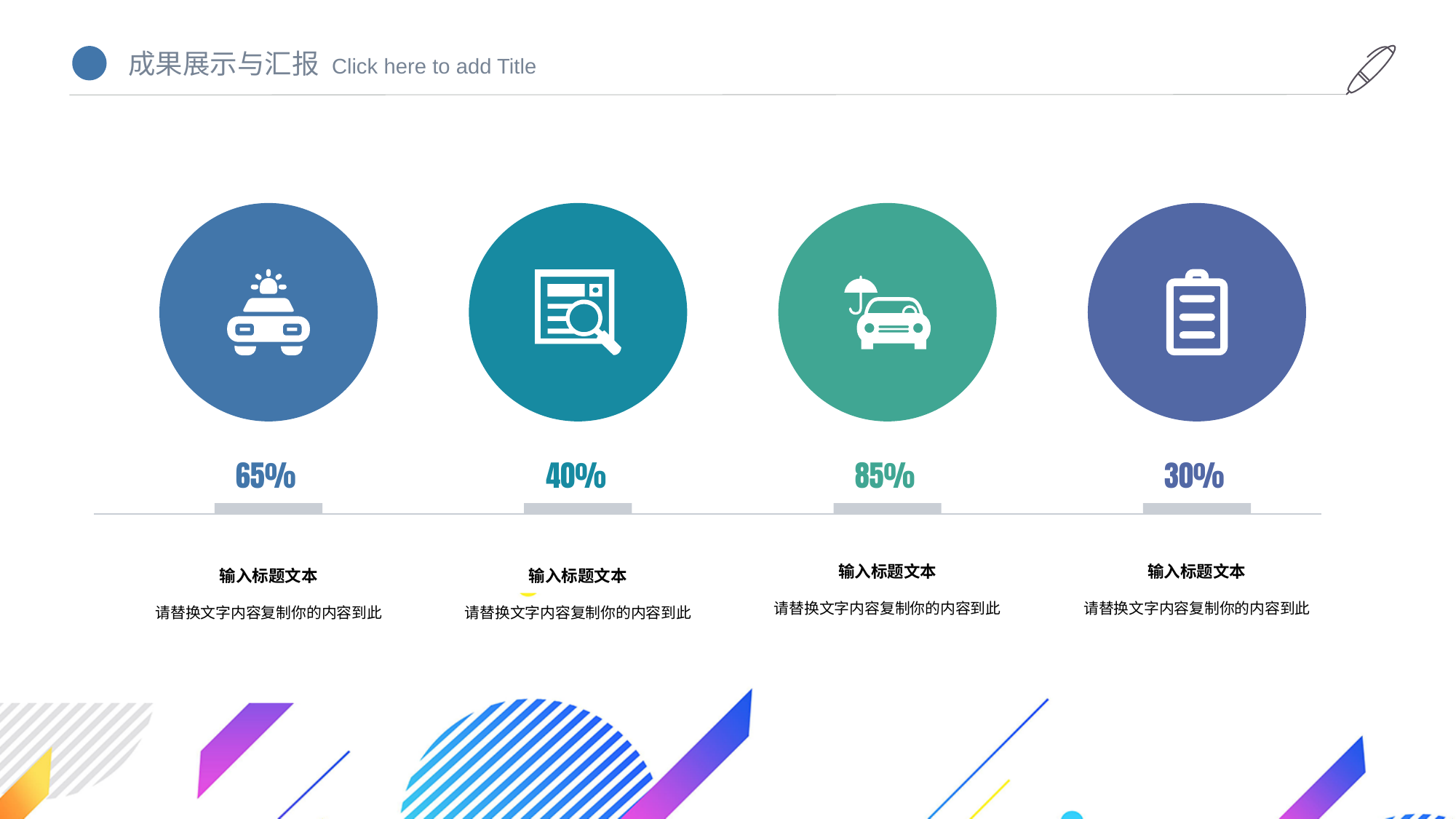

65%

输入标题文本
请替换文字内容复制你的内容到此

40%

输入标题文本
请替换文字内容复制你的内容到此

85%

输入标题文本
请替换文字内容复制你的内容到此

30%

输入标题文本
请替换文字内容复制你的内容到此